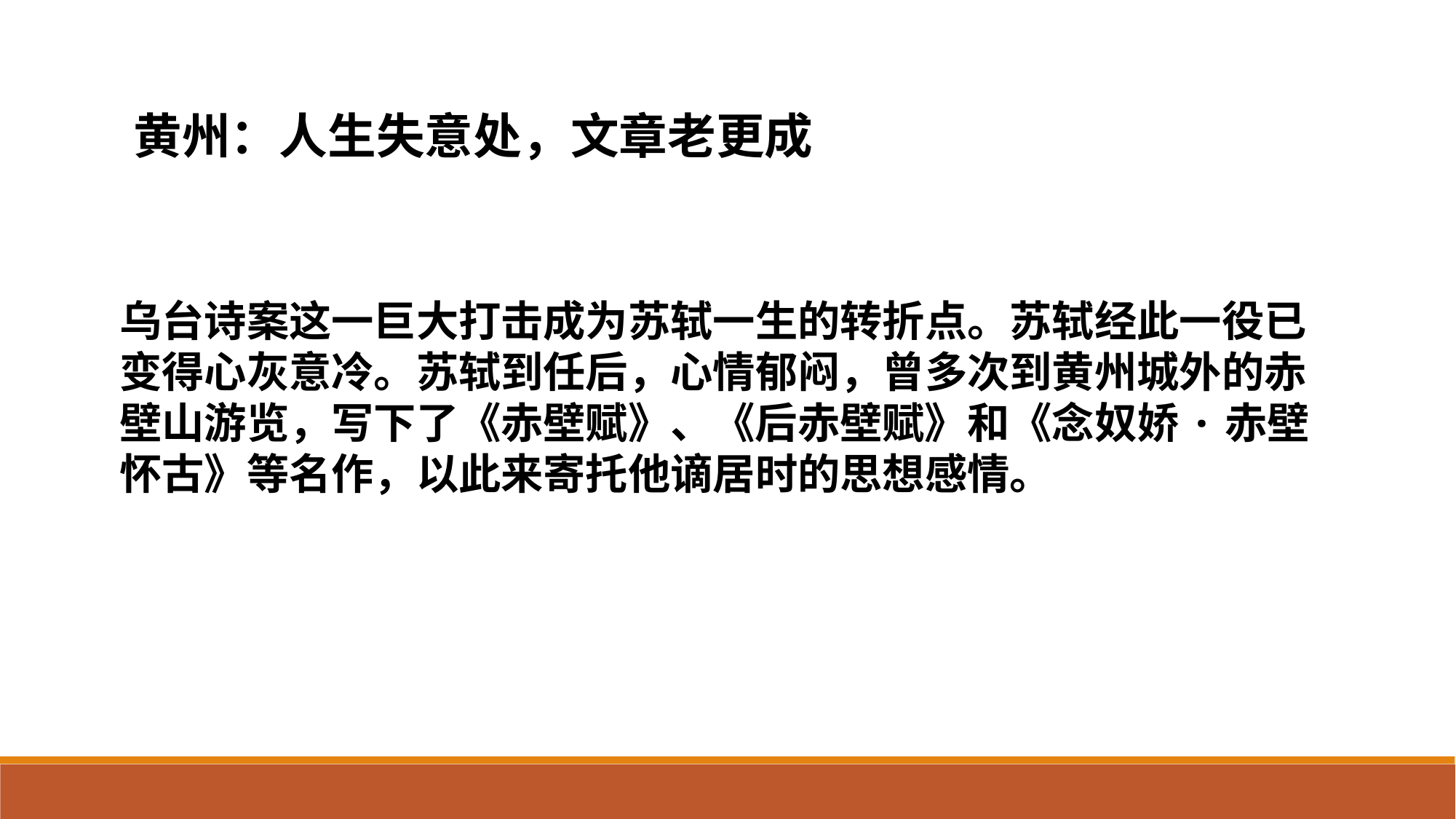

黄州：人生失意处，文章老更成
乌台诗案这一巨大打击成为苏轼一生的转折点。苏轼经此一役已变得心灰意冷。苏轼到任后，心情郁闷，曾多次到黄州城外的赤壁山游览，写下了《赤壁赋》、《后赤壁赋》和《念奴娇·赤壁怀古》等名作，以此来寄托他谪居时的思想感情。